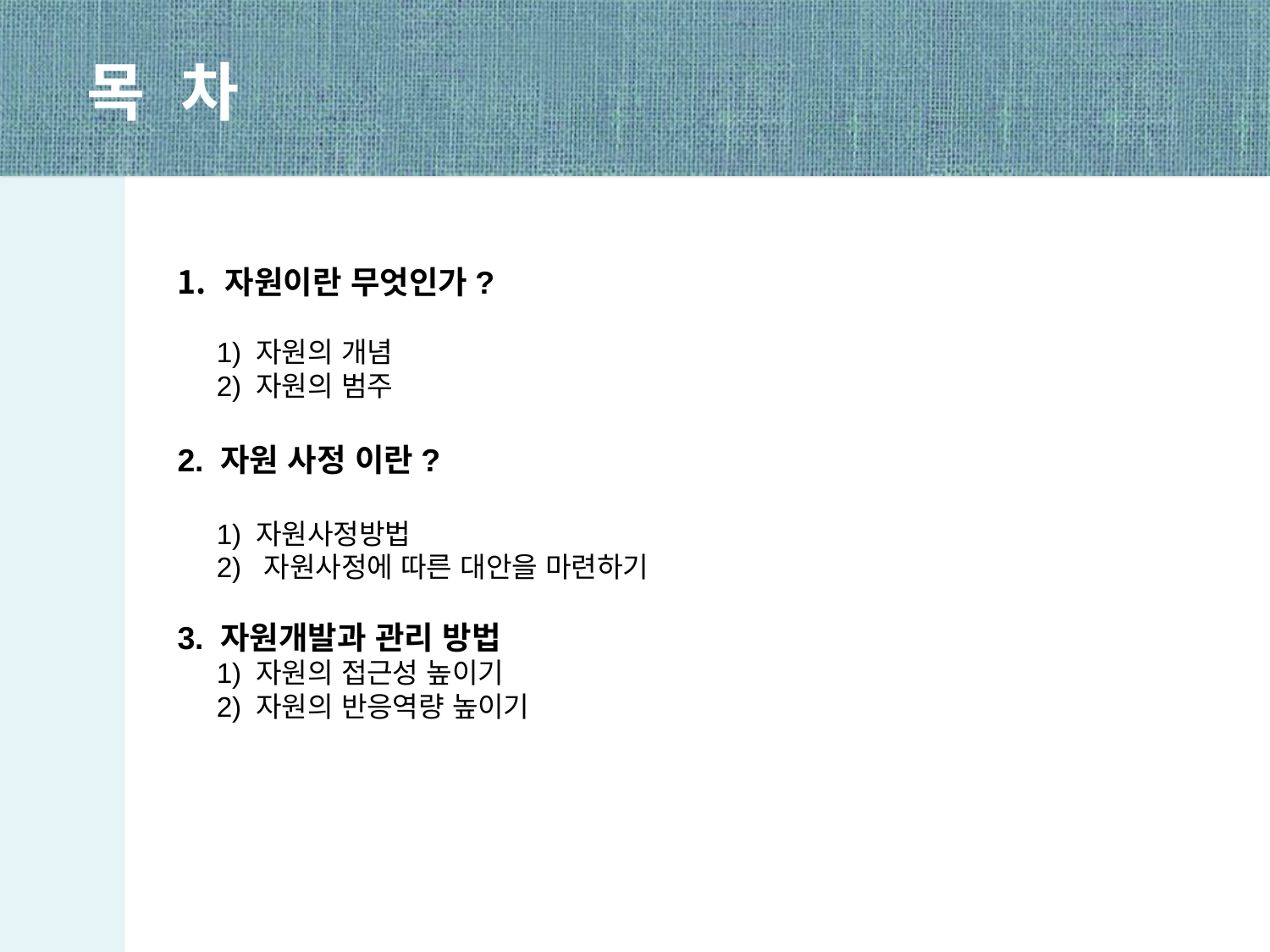

목  차
자원이란 무엇인가?

     1) 자원의 개념
     2) 자원의 범주

2. 자원 사정 이란?

     1) 자원사정방법
     2)  자원사정에 따른 대안을 마련하기

3. 자원개발과 관리 방법
     1) 자원의 접근성 높이기
     2) 자원의 반응역량 높이기